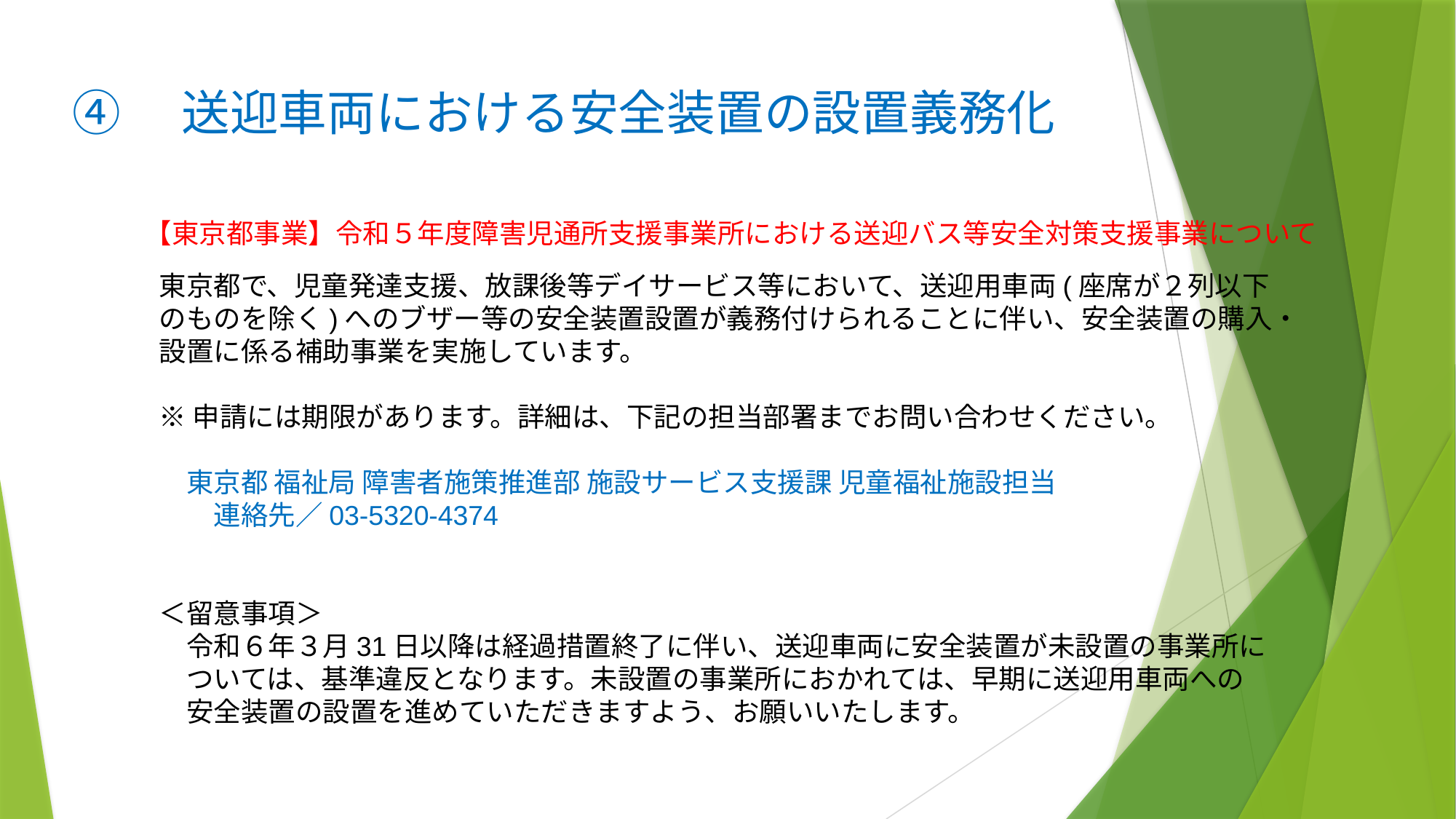

④　送迎車両における安全装置の設置義務化

 【東京都事業】令和５年度障害児通所支援事業所における送迎バス等安全対策支援事業について

東京都で、児童発達支援、放課後等デイサービス等において、送迎用車両(座席が２列以下
のものを除く)へのブザー等の安全装置設置が義務付けられることに伴い、安全装置の購入・
設置に係る補助事業を実施しています。

※申請には期限があります。詳細は、下記の担当部署までお問い合わせください。

　東京都 福祉局 障害者施策推進部 施設サービス支援課 児童福祉施設担当
　　連絡先／03-5320-4374

＜留意事項＞
　令和６年３月31日以降は経過措置終了に伴い、送迎車両に安全装置が未設置の事業所に
　ついては、基準違反となります。未設置の事業所におかれては、早期に送迎用車両への
　安全装置の設置を進めていただきますよう、お願いいたします。